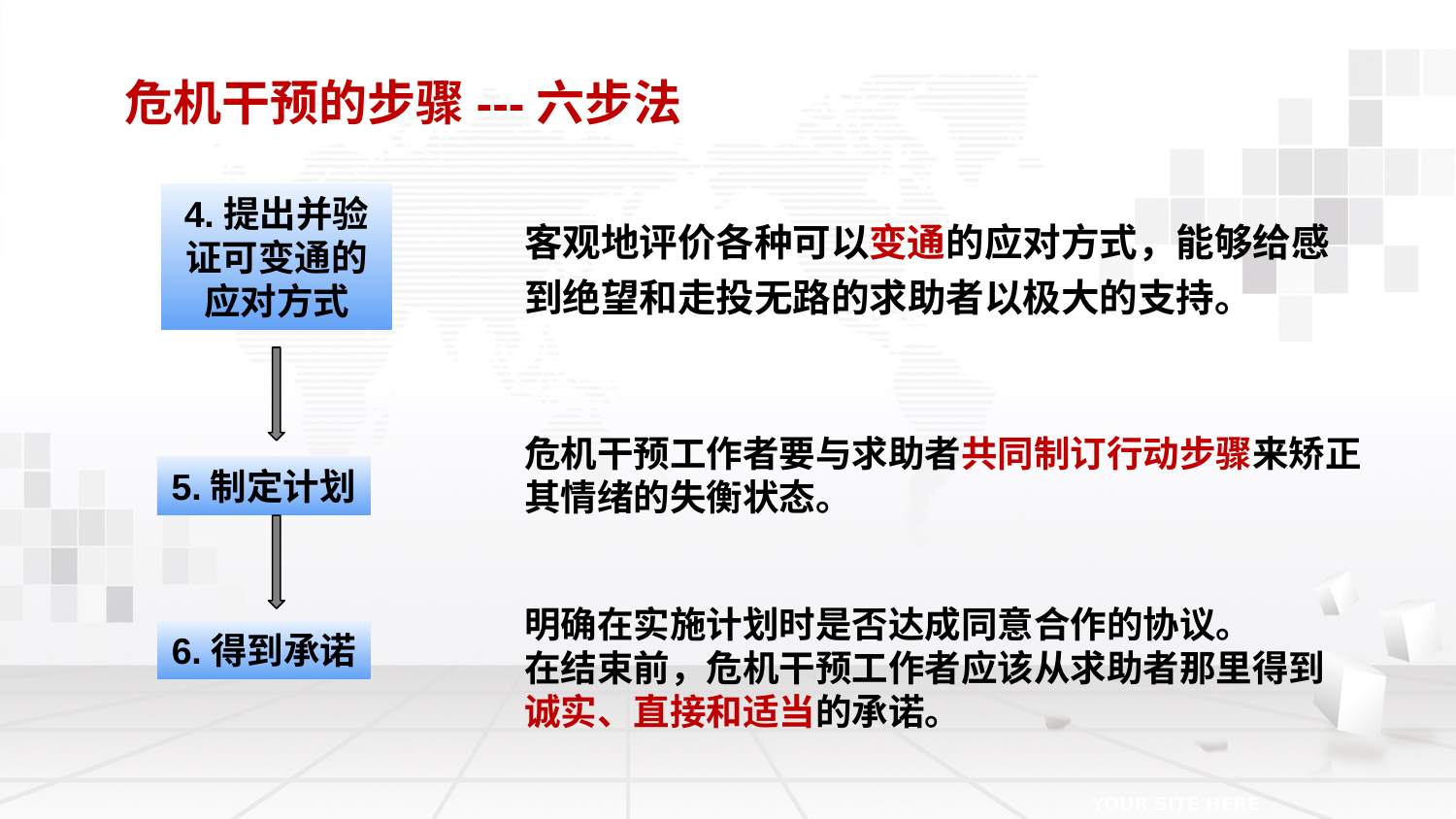

危机干预的步骤---六步法

客观地评价各种可以变通的应对方式，能够给感到绝望和走投无路的求助者以极大的支持。

4.提出并验证可变通的应对方式

危机干预工作者要与求助者共同制订行动步骤来矫正其情绪的失衡状态。
5.制定计划

明确在实施计划时是否达成同意合作的协议。
在结束前，危机干预工作者应该从求助者那里得到诚实、直接和适当的承诺。

6.得到承诺
19
YOUR SITE HERE